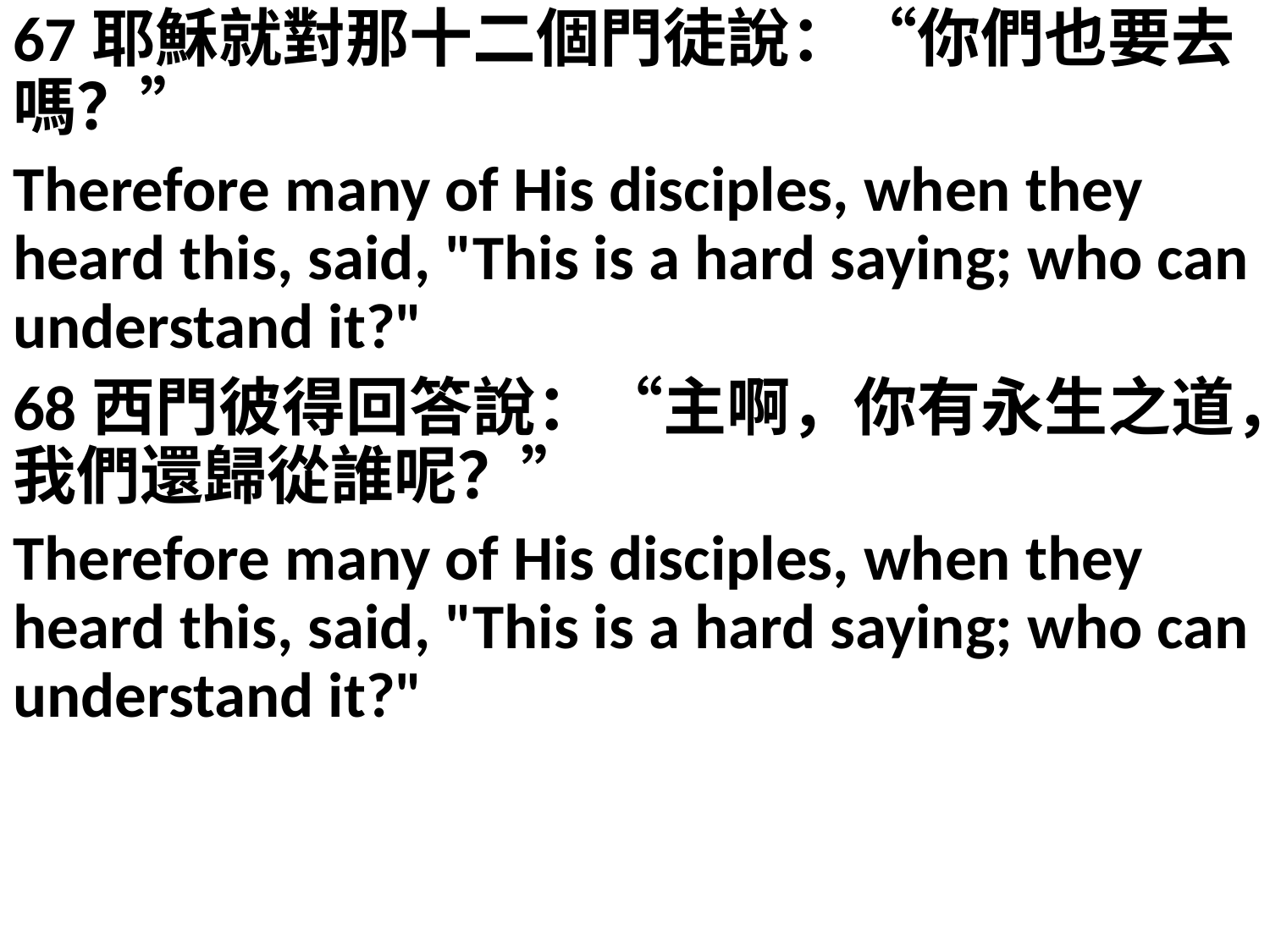

67耶穌就對那十二個門徒說：“你們也要去嗎？”
Therefore many of His disciples, when they heard this, said, "This is a hard saying; who can understand it?"
68西門彼得回答說：“主啊，你有永生之道，我們還歸從誰呢？”
Therefore many of His disciples, when they heard this, said, "This is a hard saying; who can understand it?"